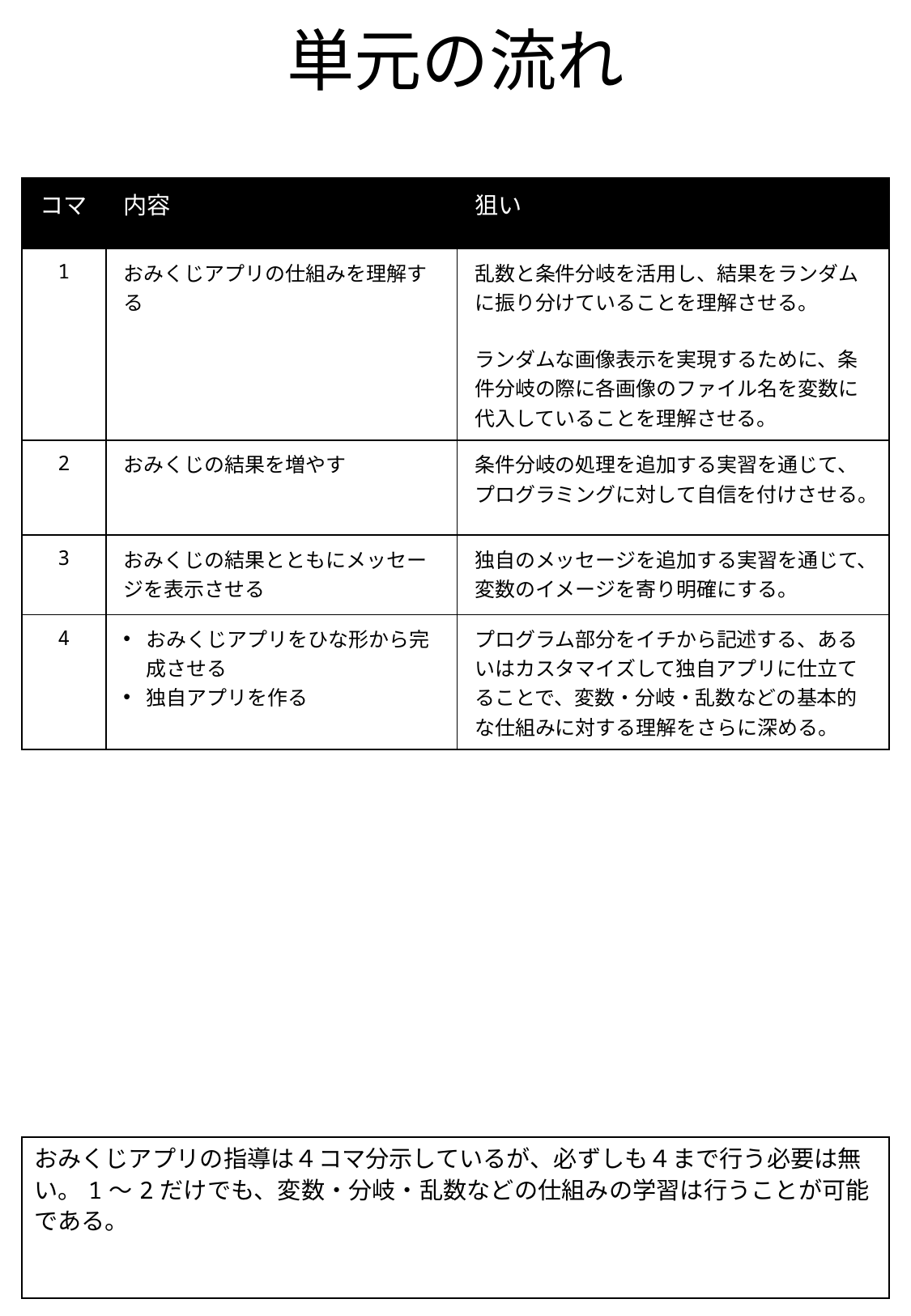

# 単元の流れ
| コマ | 内容 | 狙い |
| --- | --- | --- |
| 1 | おみくじアプリの仕組みを理解する | 乱数と条件分岐を活用し、結果をランダムに振り分けていることを理解させる。 ランダムな画像表示を実現するために、条件分岐の際に各画像のファイル名を変数に代入していることを理解させる。 |
| 2 | おみくじの結果を増やす | 条件分岐の処理を追加する実習を通じて、プログラミングに対して自信を付けさせる。 |
| 3 | おみくじの結果とともにメッセージを表示させる | 独自のメッセージを追加する実習を通じて、変数のイメージを寄り明確にする。 |
| 4 | おみくじアプリをひな形から完成させる 独自アプリを作る | プログラム部分をイチから記述する、あるいはカスタマイズして独自アプリに仕立てることで、変数・分岐・乱数などの基本的な仕組みに対する理解をさらに深める。 |
おみくじアプリの指導は４コマ分示しているが、必ずしも４まで行う必要は無い。1～2だけでも、変数・分岐・乱数などの仕組みの学習は行うことが可能である。